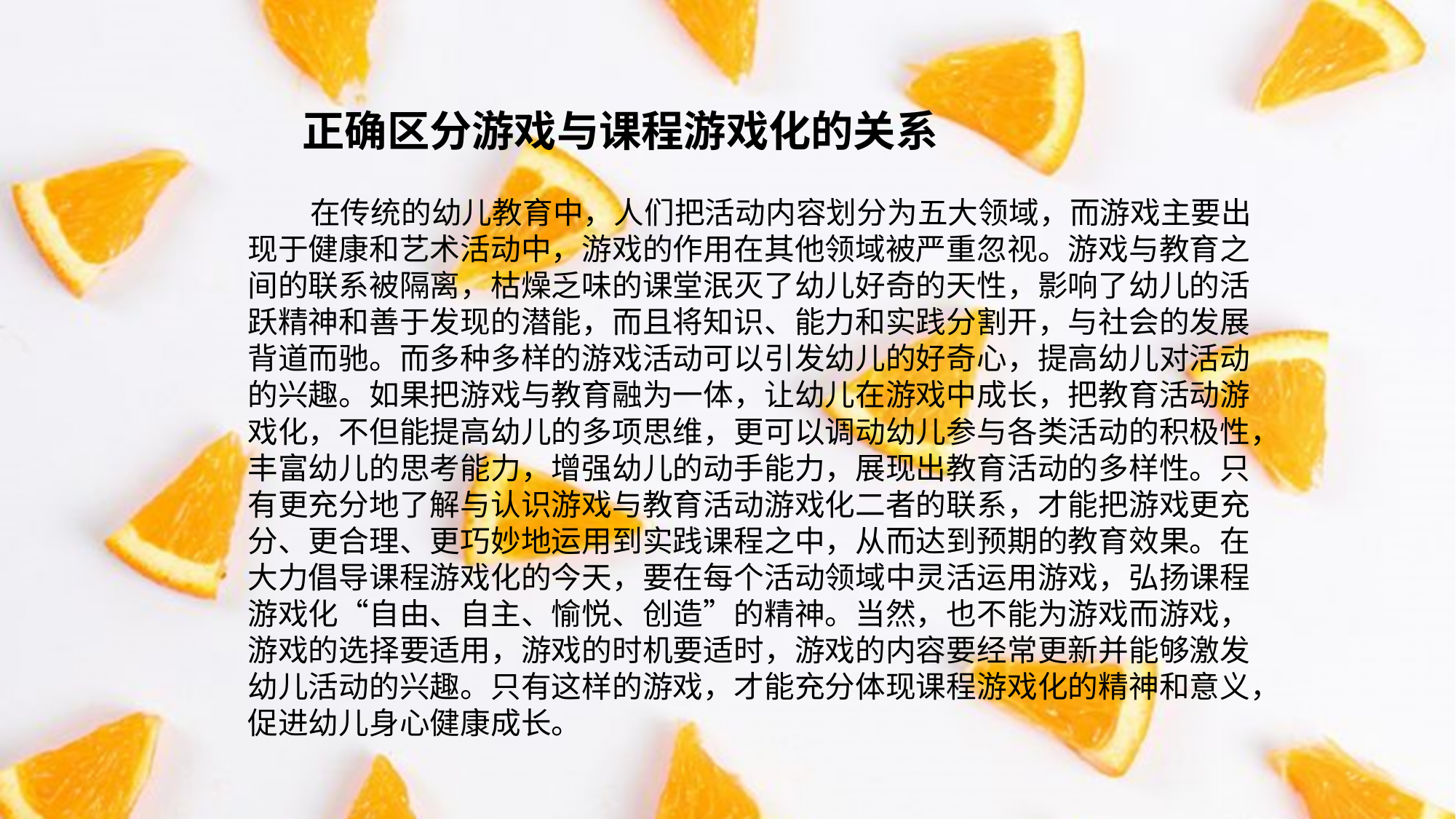

正确区分游戏与课程游戏化的关系
         在传统的幼儿教育中，人们把活动内容划分为五大领域，而游戏主要出现于健康和艺术活动中，游戏的作用在其他领域被严重忽视。游戏与教育之间的联系被隔离，枯燥乏味的课堂泯灭了幼儿好奇的天性，影响了幼儿的活跃精神和善于发现的潜能，而且将知识、能力和实践分割开，与社会的发展背道而驰。而多种多样的游戏活动可以引发幼儿的好奇心，提高幼儿对活动的兴趣。如果把游戏与教育融为一体，让幼儿在游戏中成长，把教育活动游戏化，不但能提高幼儿的多项思维，更可以调动幼儿参与各类活动的积极性，丰富幼儿的思考能力，增强幼儿的动手能力，展现出教育活动的多样性。只有更充分地了解与认识游戏与教育活动游戏化二者的联系，才能把游戏更充分、更合理、更巧妙地运用到实践课程之中，从而达到预期的教育效果。在大力倡导课程游戏化的今天，要在每个活动领域中灵活运用游戏，弘扬课程游戏化“自由、自主、愉悦、创造”的精神。当然，也不能为游戏而游戏，游戏的选择要适用，游戏的时机要适时，游戏的内容要经常更新并能够激发幼儿活动的兴趣。只有这样的游戏，才能充分体现课程游戏化的精神和意义，促进幼儿身心健康成长。